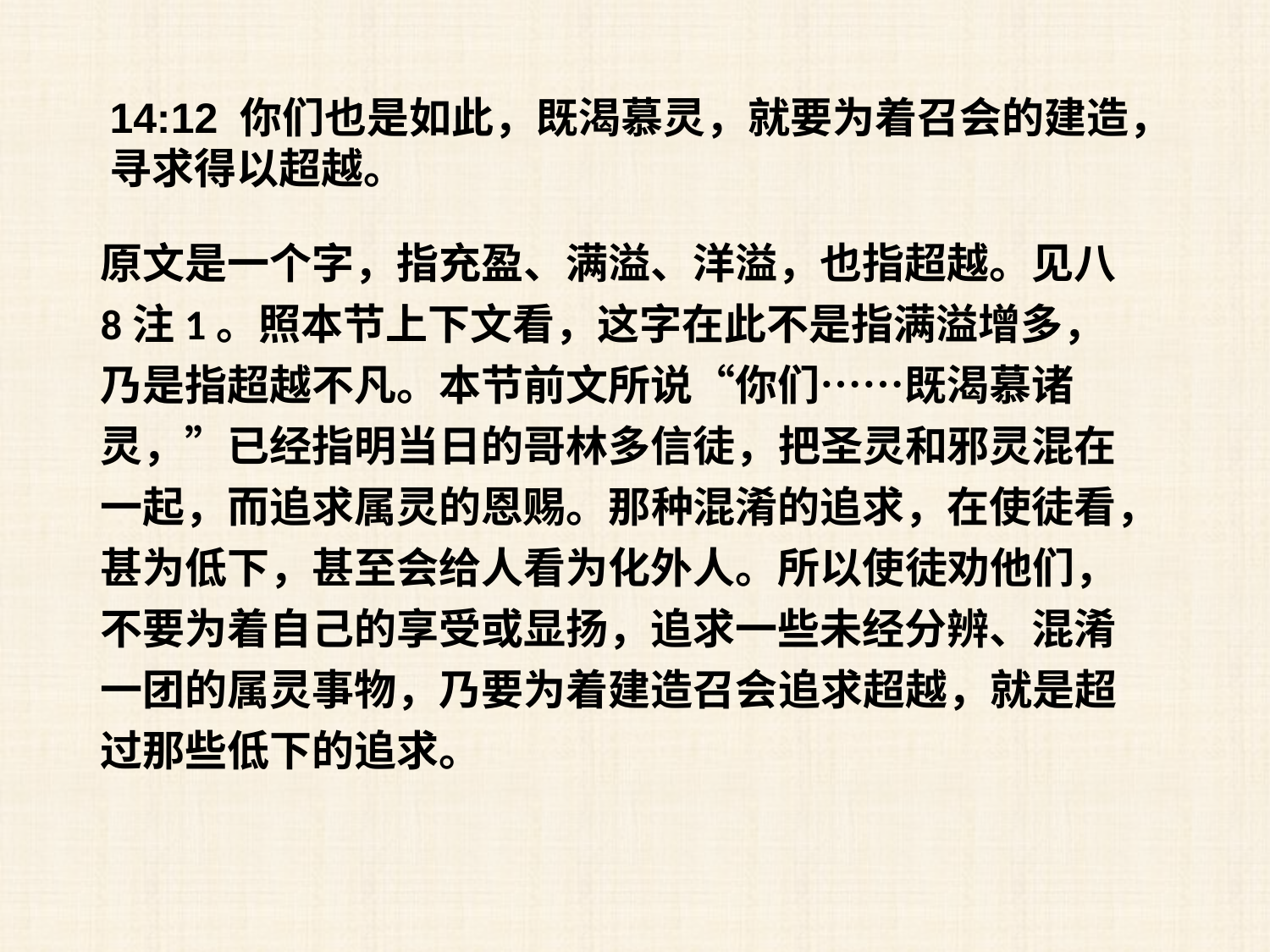

14:12 你们也是如此，既渴慕灵，就要为着召会的建造，寻求得以超越。
原文是一个字，指充盈、满溢、洋溢，也指超越。见八8注1。照本节上下文看，这字在此不是指满溢增多，乃是指超越不凡。本节前文所说“你们……既渴慕诸灵，”已经指明当日的哥林多信徒，把圣灵和邪灵混在一起，而追求属灵的恩赐。那种混淆的追求，在使徒看，甚为低下，甚至会给人看为化外人。所以使徒劝他们，不要为着自己的享受或显扬，追求一些未经分辨、混淆一团的属灵事物，乃要为着建造召会追求超越，就是超过那些低下的追求。